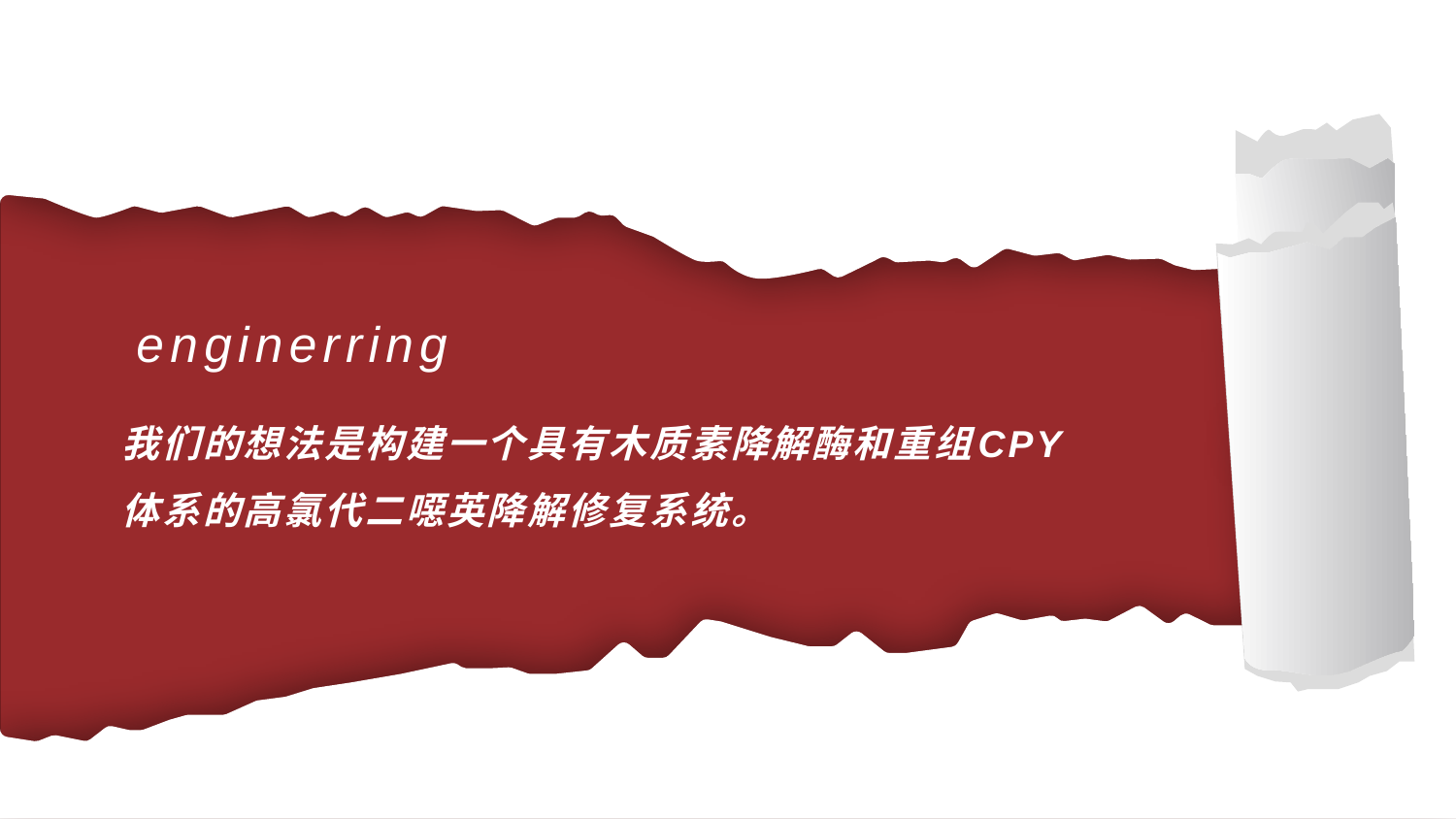

# enginerring

我们的想法是构建一个具有木质素降解酶和重组CPY体系的高氯代二噁英降解修复系统。